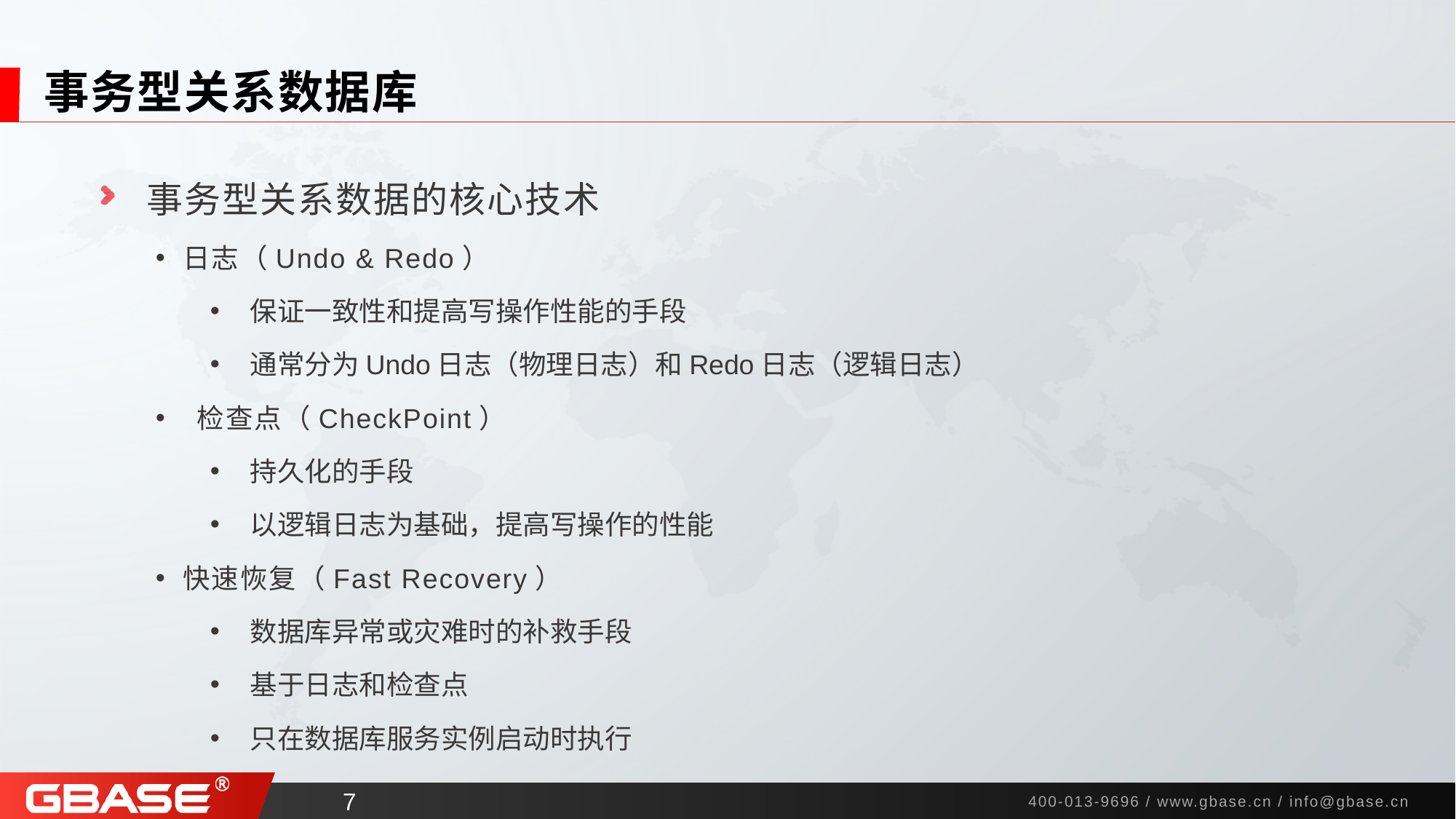

# 事务型关系数据库
 事务型关系数据的核心技术
日志（Undo & Redo）
 保证一致性和提高写操作性能的手段
 通常分为Undo日志（物理日志）和Redo日志（逻辑日志）
 检查点（CheckPoint）
 持久化的手段
 以逻辑日志为基础，提高写操作的性能
快速恢复（Fast Recovery）
 数据库异常或灾难时的补救手段
 基于日志和检查点
 只在数据库服务实例启动时执行